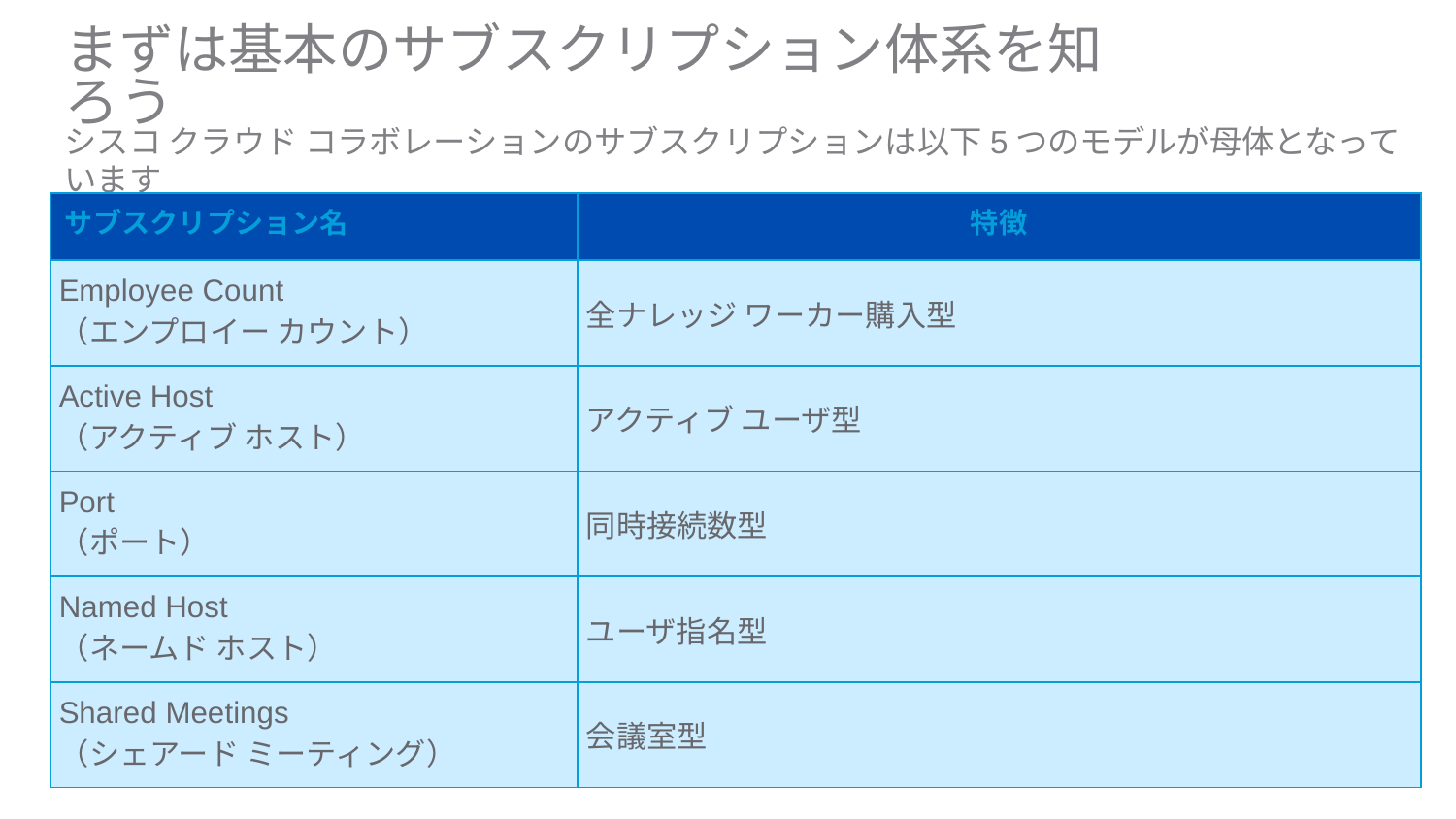

まずは基本のサブスクリプション体系を知ろう
シスコ クラウド コラボレーションのサブスクリプションは以下5つのモデルが母体となっています
| サブスクリプション名 | 特徴 |
| --- | --- |
| Employee Count （エンプロイー カウント） | 全ナレッジ ワーカー購入型 |
| Active Host （アクティブ ホスト） | アクティブ ユーザ型 |
| Port （ポート） | 同時接続数型 |
| Named Host （ネームド ホスト） | ユーザ指名型 |
| Shared Meetings （シェアード ミーティング） | 会議室型 |